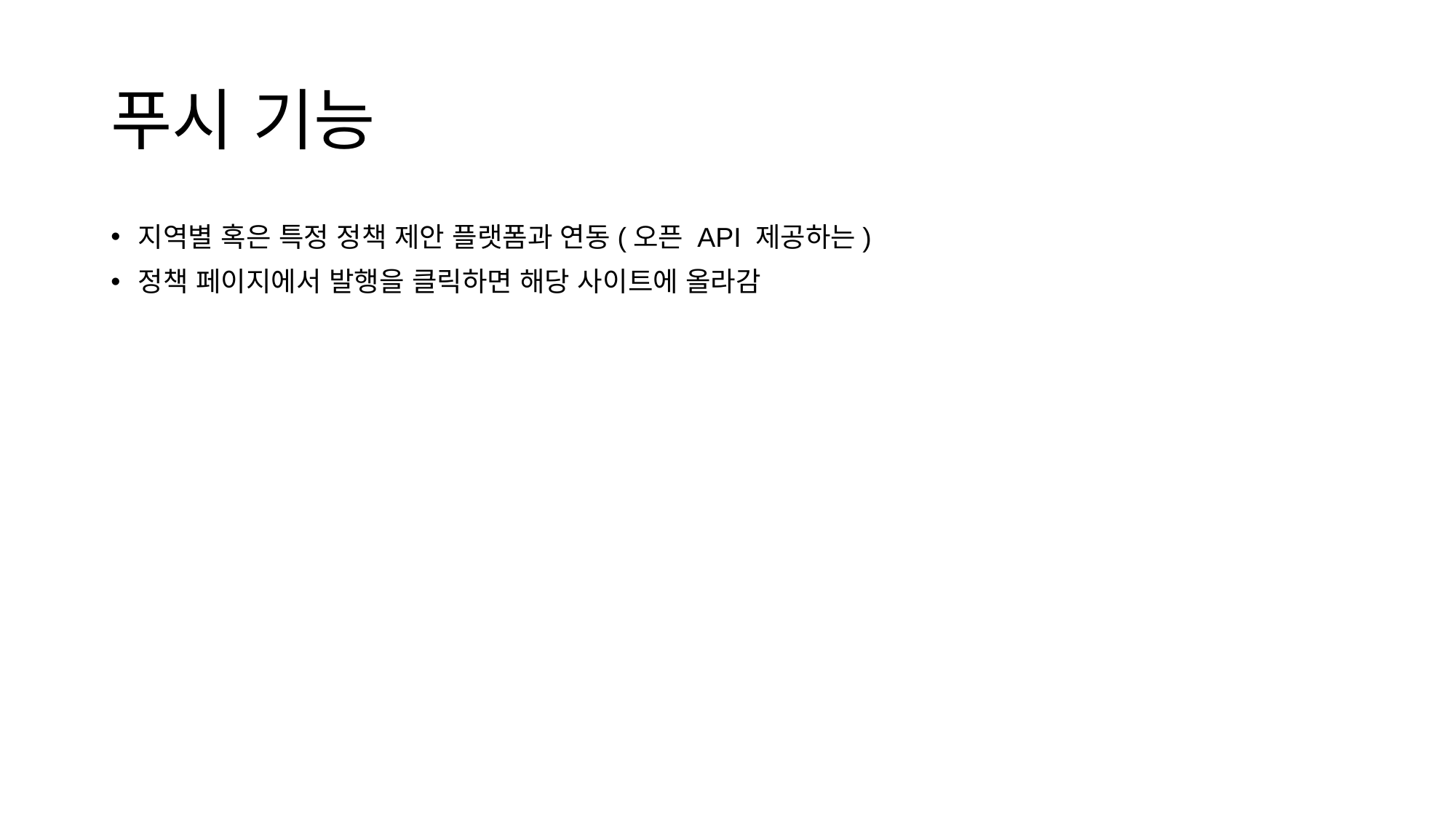

# 푸시 기능
지역별 혹은 특정 정책 제안 플랫폼과 연동(오픈 API 제공하는)
정책 페이지에서 발행을 클릭하면 해당 사이트에 올라감